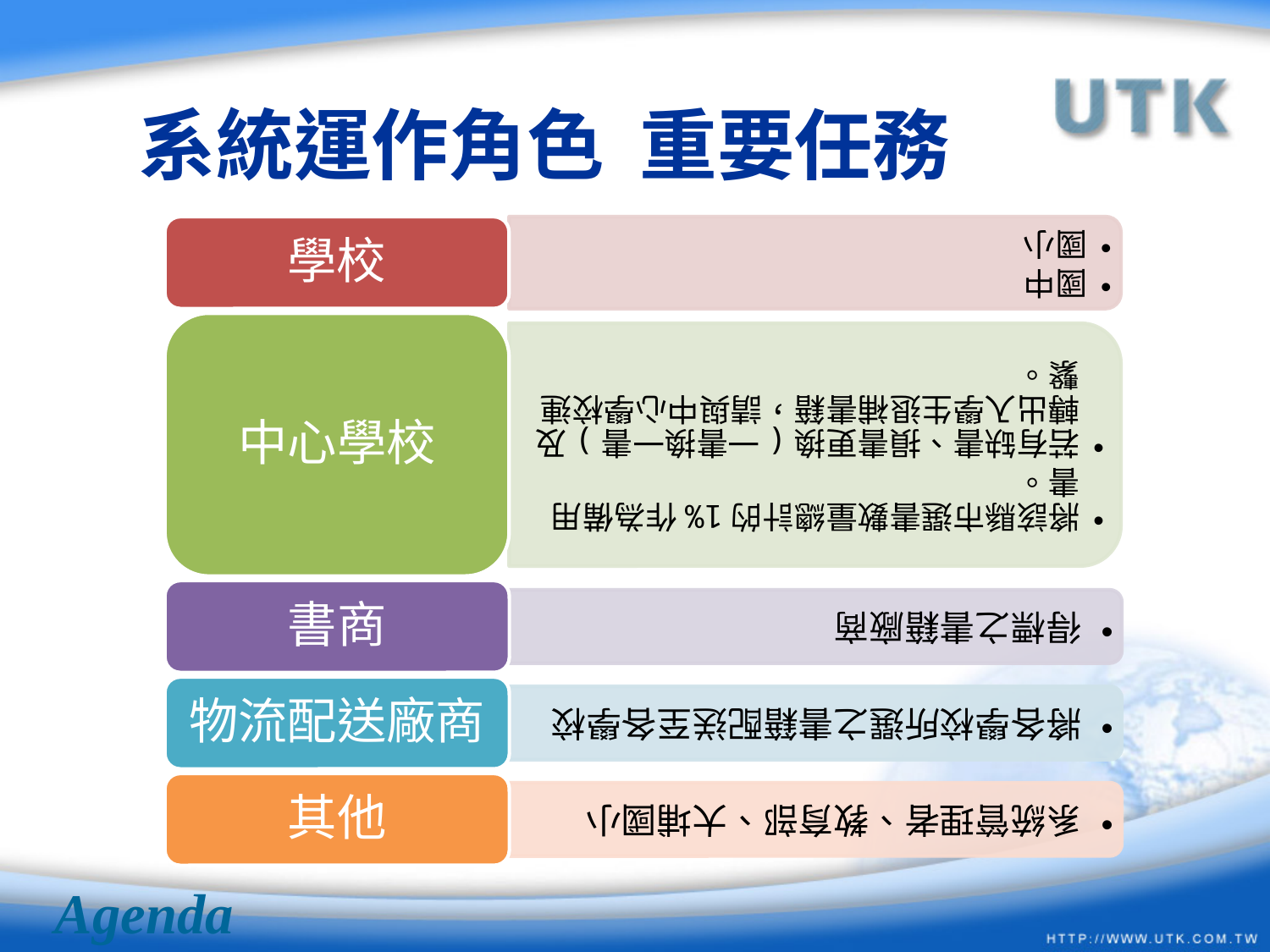

系統運作角色  重要任務
國中
國小
學校
將該縣市選書數量總計的1%作為備用書。
若有缺書、損書更換(一書換一書)及轉出入學生退補書籍，請與中心學校連繫。
中心學校
得標之書籍廠商
書商
將各學校所選之書籍配送至各學校
物流配送廠商
系統管理者、教育部、大埔國小
其他
Agenda